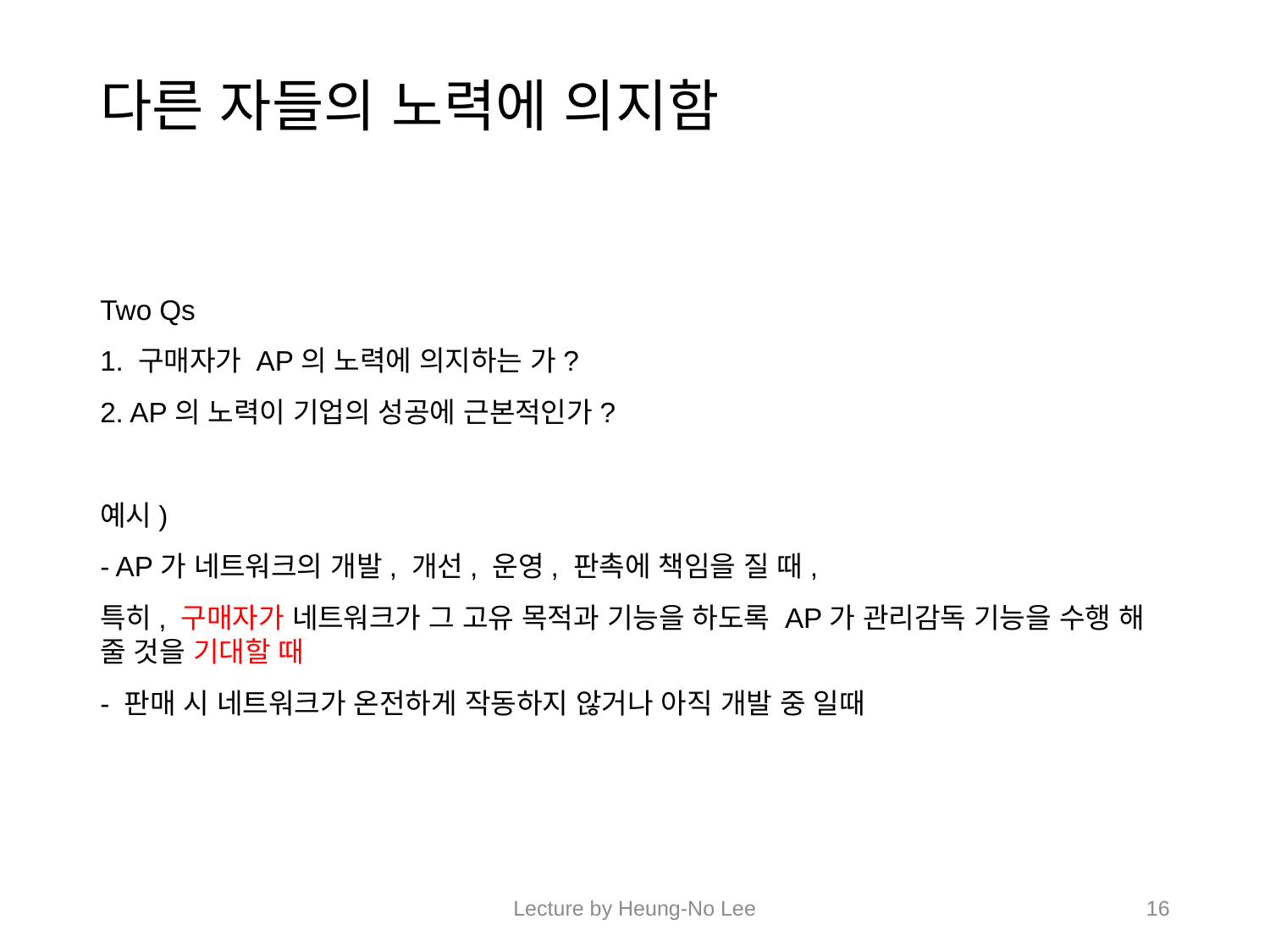

# 다른 자들의 노력에 의지함
Two Qs
1. 구매자가 AP의 노력에 의지하는 가?
2. AP의 노력이 기업의 성공에 근본적인가?

예시)
- AP가 네트워크의 개발, 개선, 운영, 판촉에 책임을 질 때,
특히, 구매자가 네트워크가 그 고유 목적과 기능을 하도록 AP가 관리감독 기능을 수행 해 줄 것을 기대할 때
- 판매 시 네트워크가 온전하게 작동하지 않거나 아직 개발 중 일때

Lecture by Heung-No Lee
16